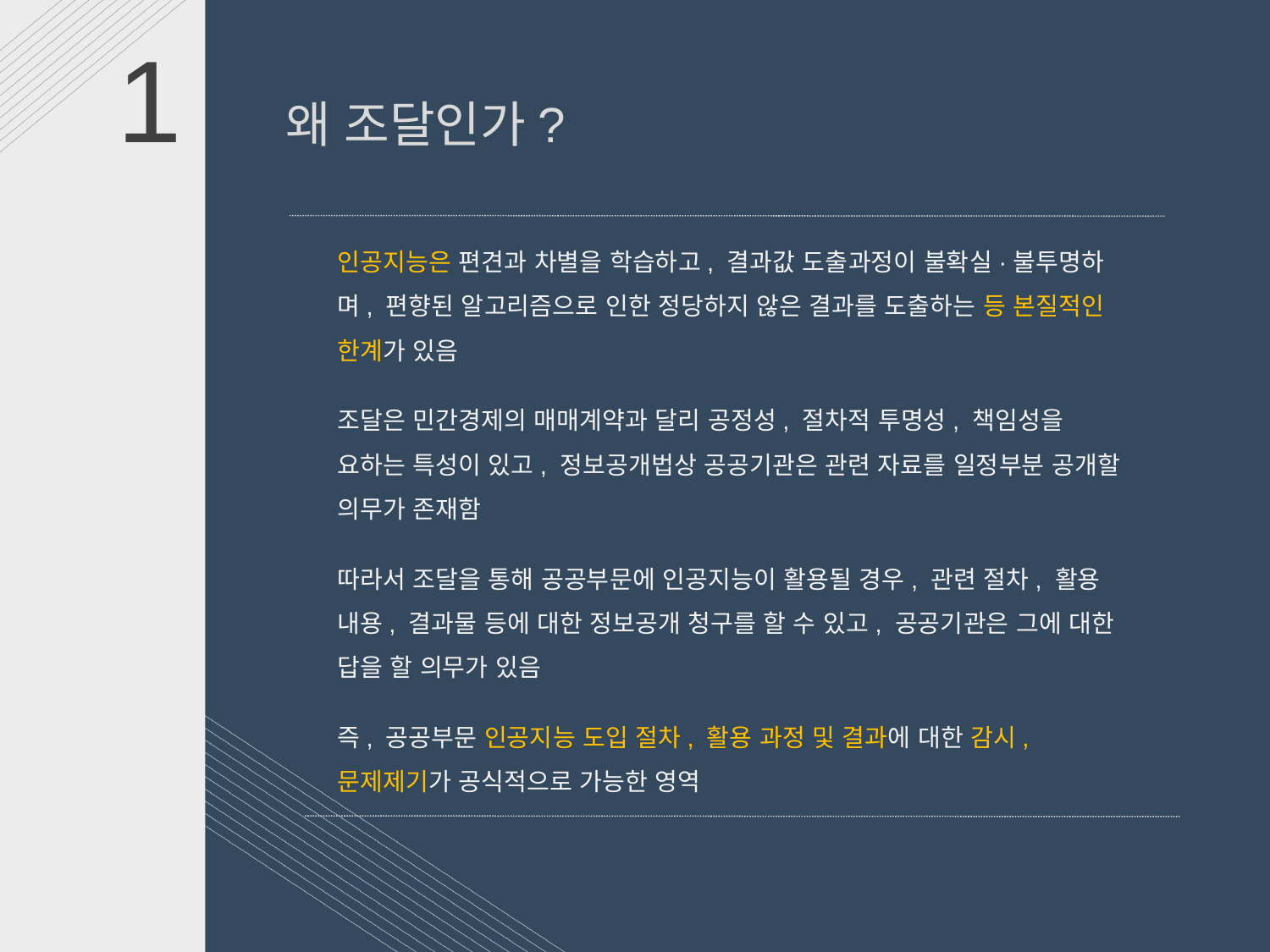

1    왜 조달인가?
인공지능은 편견과 차별을 학습하고, 결과값 도출과정이 불확실 ∙ 불투명하며, 편향된 알고리즘으로 인한 정당하지 않은 결과를 도출하는 등 본질적인 한계가 있음

조달은 민간경제의 매매계약과 달리 공정성, 절차적 투명성, 책임성을 요하는 특성이 있고, 정보공개법상 공공기관은 관련 자료를 일정부분 공개할 의무가 존재함

따라서 조달을 통해 공공부문에 인공지능이 활용될 경우, 관련 절차, 활용 내용, 결과물 등에 대한 정보공개 청구를 할 수 있고, 공공기관은 그에 대한 답을 할 의무가 있음

즉, 공공부문 인공지능 도입 절차, 활용 과정 및 결과에 대한 감시, 문제제기가 공식적으로 가능한 영역